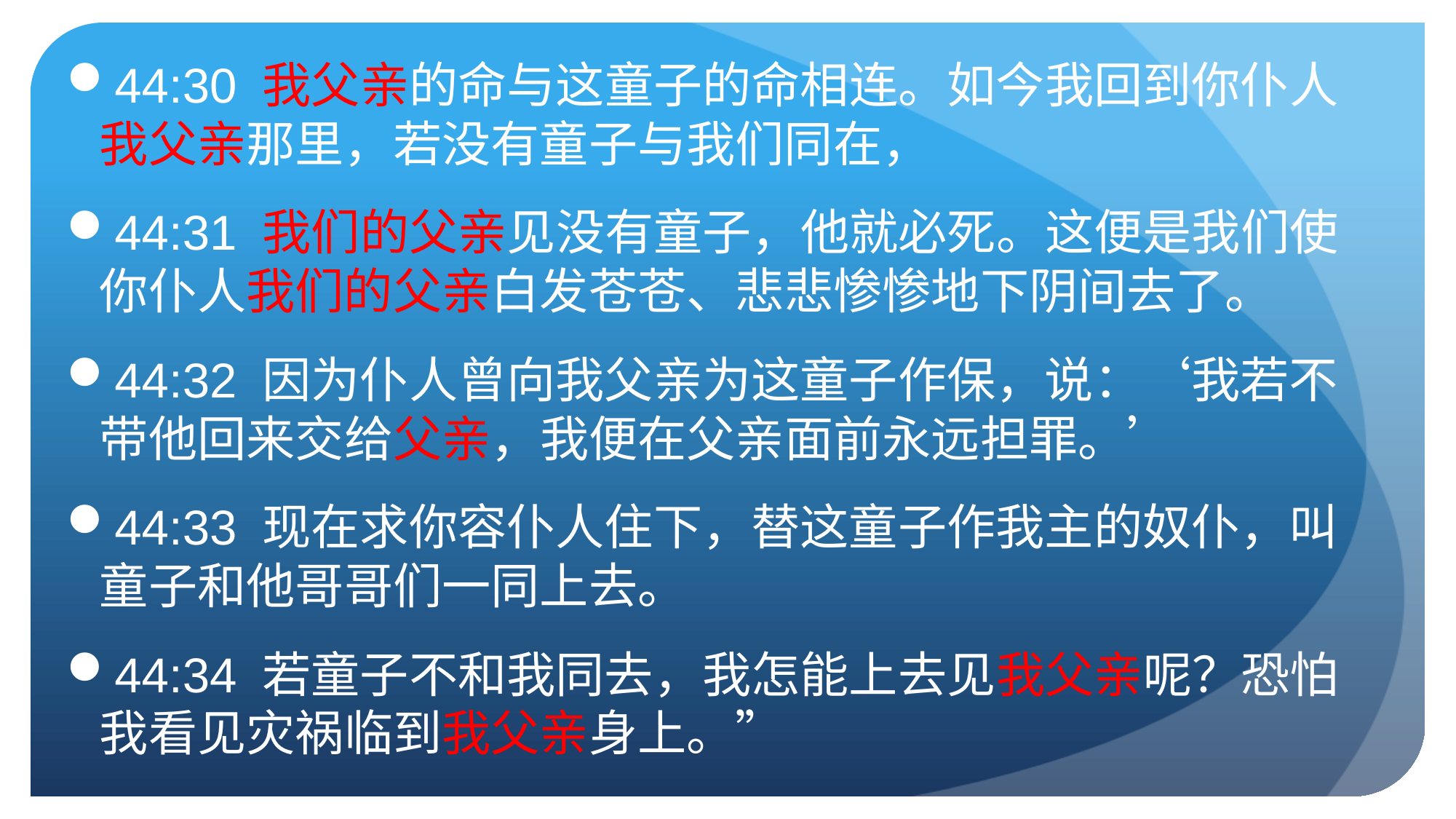

44:30 我父亲的命与这童子的命相连。如今我回到你仆人我父亲那里，若没有童子与我们同在，
44:31 我们的父亲见没有童子，他就必死。这便是我们使你仆人我们的父亲白发苍苍、悲悲惨惨地下阴间去了。
44:32 因为仆人曾向我父亲为这童子作保，说：‘我若不带他回来交给父亲，我便在父亲面前永远担罪。’
44:33 现在求你容仆人住下，替这童子作我主的奴仆，叫童子和他哥哥们一同上去。
44:34 若童子不和我同去，我怎能上去见我父亲呢？恐怕我看见灾祸临到我父亲身上。”